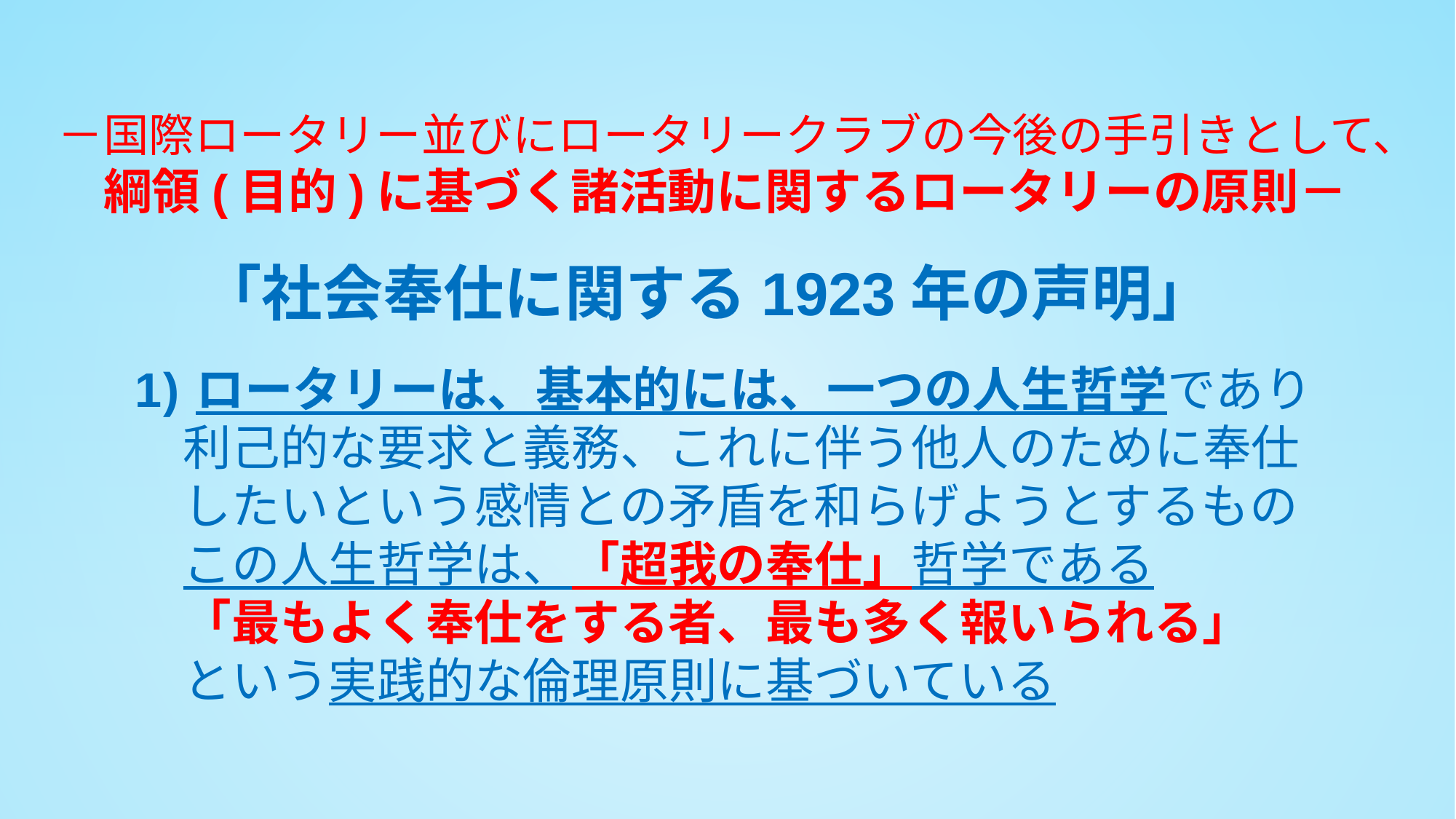

－国際ロータリー並びにロータリークラブの今後の手引きとして、
　綱領(目的)に基づく諸活動に関するロータリーの原則－
　「社会奉仕に関する1923年の声明」
ロータリーは、基本的には、一つの人生哲学であり
　利己的な要求と義務、これに伴う他人のために奉仕
　したいという感情との矛盾を和らげようとするもの
　この人生哲学は、「超我の奉仕」哲学である
　「最もよく奉仕をする者、最も多く報いられる」
　という実践的な倫理原則に基づいている